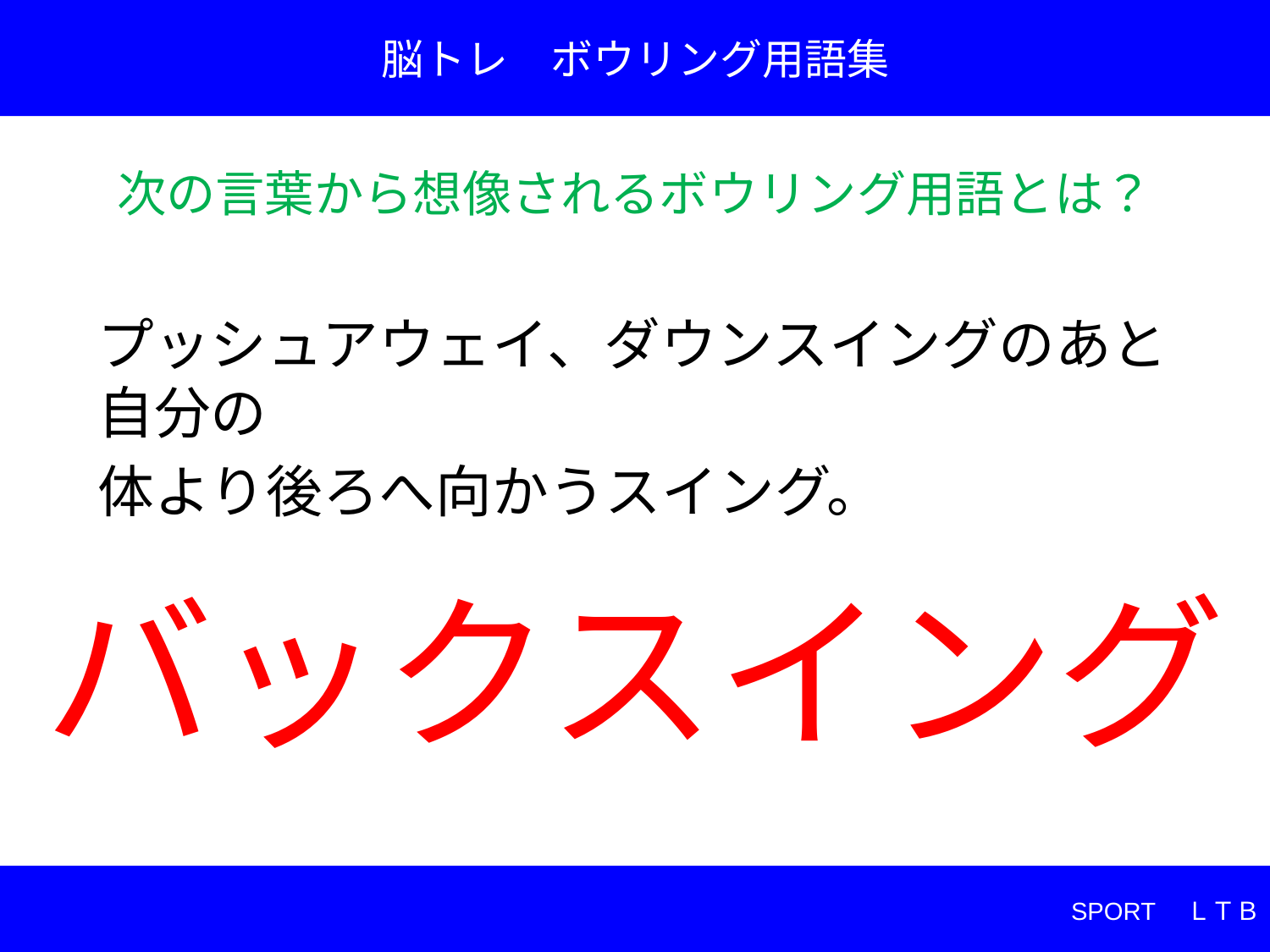

脳トレ　ボウリング用語集
次の言葉から想像されるボウリング用語とは？
プッシュアウェイ、ダウンスイングのあと自分の
体より後ろへ向かうスイング。
# バックスイング
SPORT　ＬＴＢ